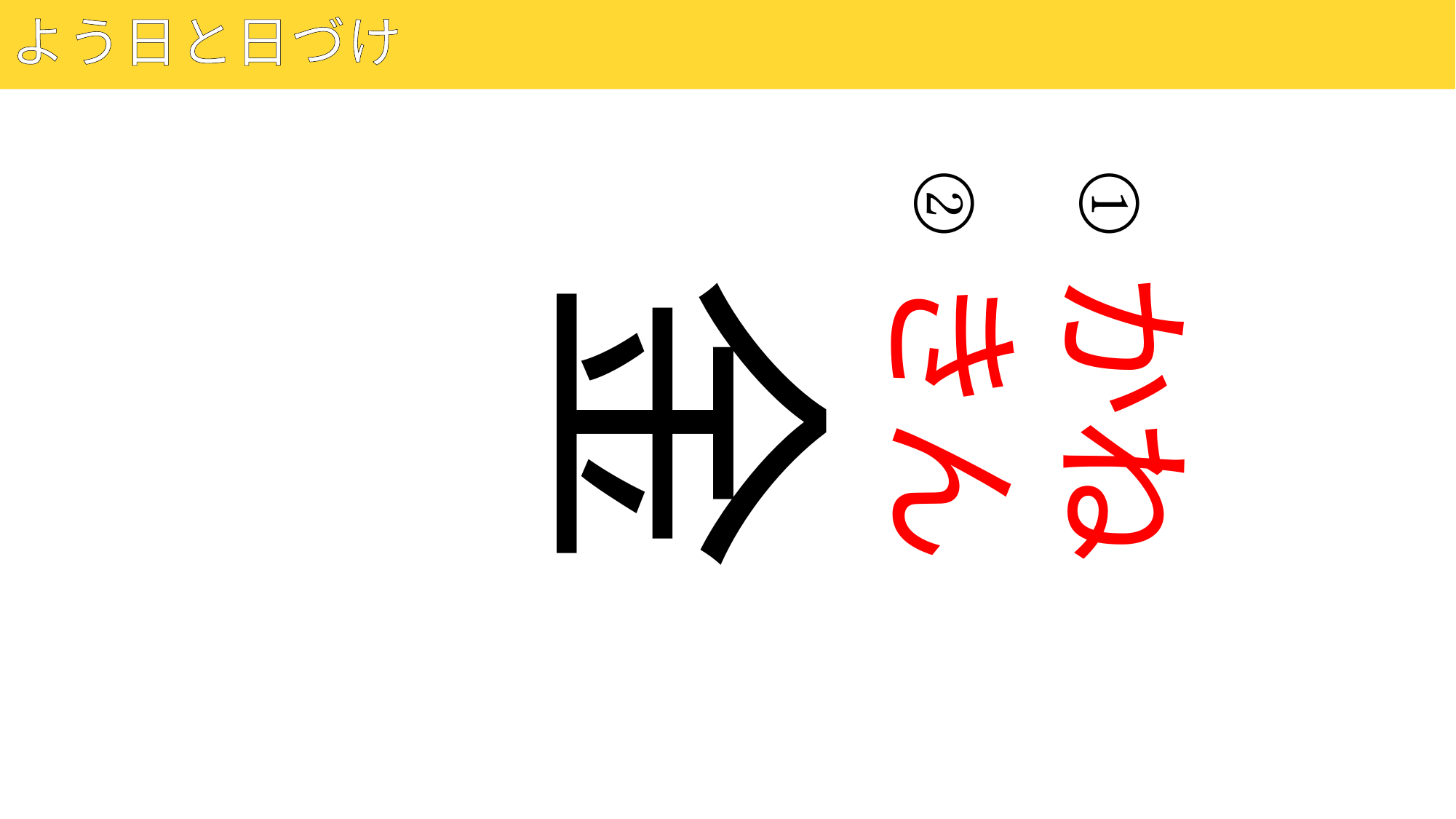

# よう日と日づけ
18
②
①
金
きん
かね